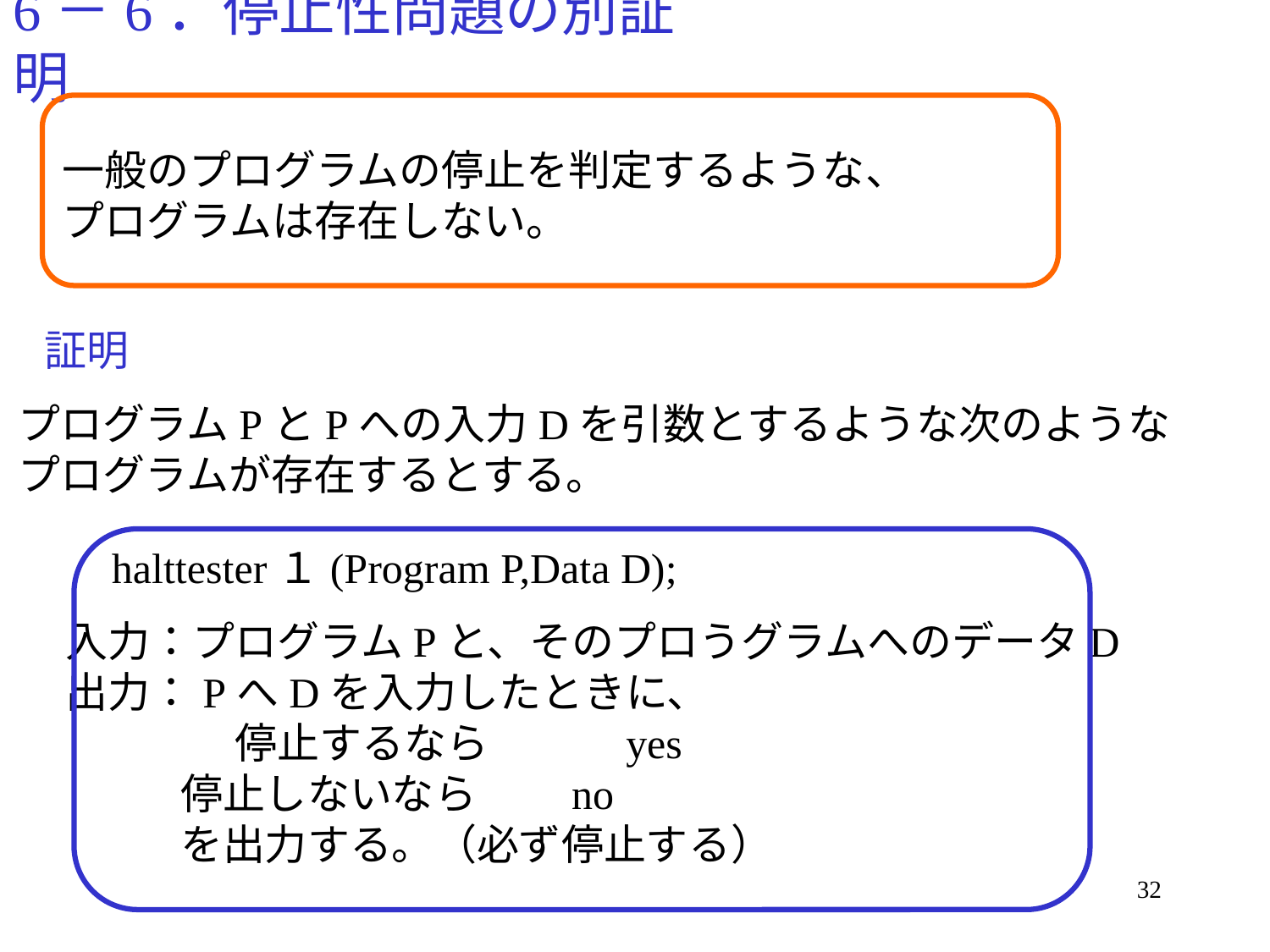

# 6－6．停止性問題の別証明

一般のプログラムの停止を判定するような、
プログラムは存在しない。
証明
プログラムPとPへの入力Dを引数とするような次のような
プログラムが存在するとする。

halttester１(Program P,Data D);
入力：プログラムPと、そのプロうグラムへのデータD
出力：PへDを入力したときに、
　　　　停止するなら　　　yes
           停止しないなら　　no
           を出力する。（必ず停止する）
32